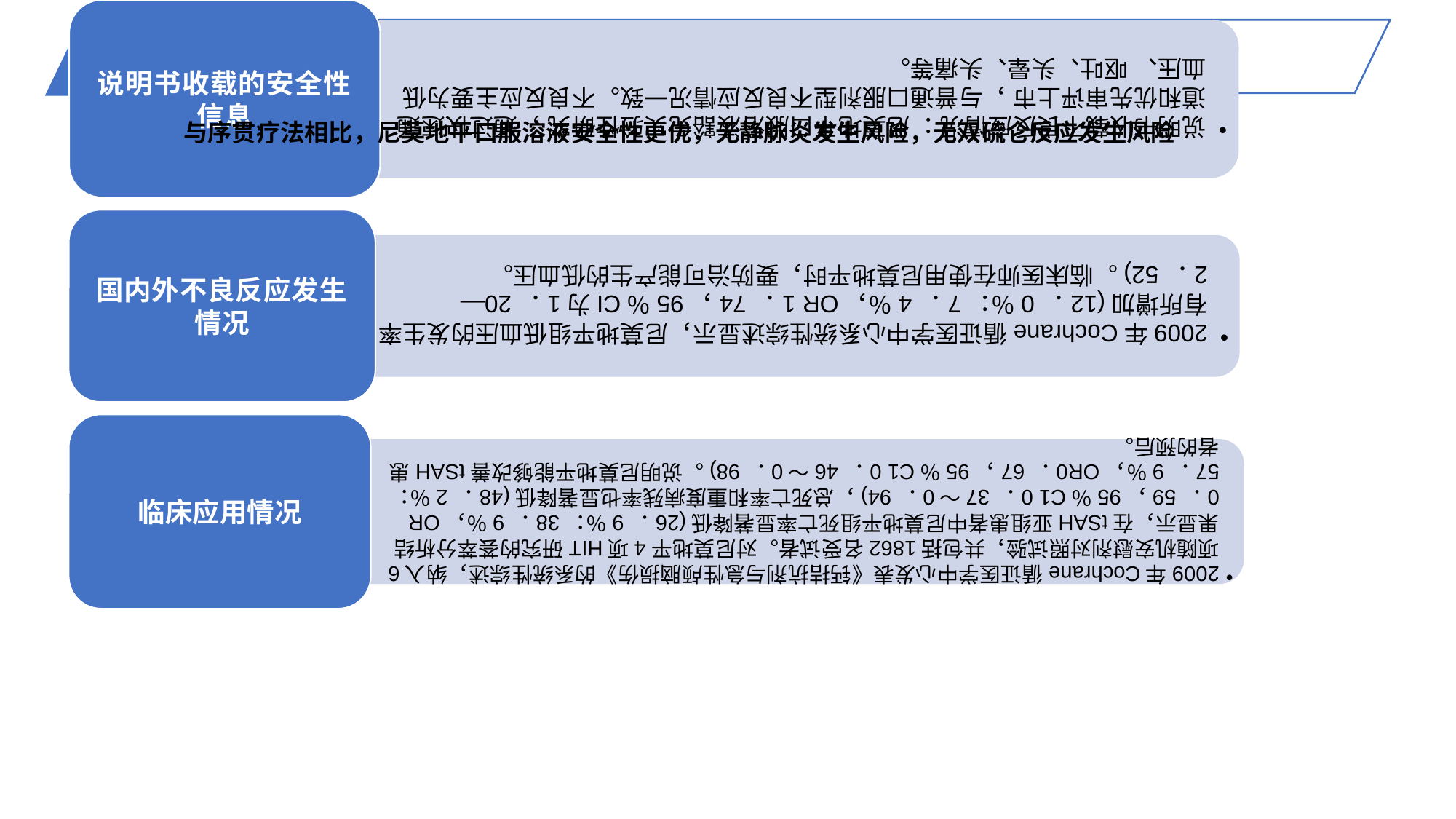

02

安全性
与序贯疗法相比，尼莫地平口服溶液安全性更优，无静脉炎发生风险，无双硫仑反应发生风险
说明书收载不良反应情况 ：尼莫地平口服溶液豁免实验性研究 ，通过快速通道和优先审评上市 ，与普通口服剂型不良反应情况一致。不良反应主要为低血压、 呕吐、头晕、头痛等。
说明书收载的安全性信息
2009年Cochrane循证医学中心系统性综述显示，尼莫地平组低血压的发生率有所增加(12．0％：7．4％，OR 1．74，95％CI为1．20—2．52)。临床医师在使用尼莫地平时，要防治可能产生的低血压。
国内外不良反应发生情况
2009年Cochrane循证医学中心发表《钙拮抗剂与急性颅脑损伤》的系统性综述，纳入6项随机安慰剂对照试验，共包括1862名受试者。对尼莫地平4项HIT研究的荟萃分析结果显示，在tSAH亚组患者中尼莫地平组死亡率显著降低(26．9％：38．9％，OR 0．59，95％C1 0．37～0．94)，总死亡率和重度病残率也显著降低(48．2％：57．9％，OR0．67，95％C1 0．46～0．98)。说明尼莫地平能够改善tSAH患者的预后。
临床应用情况